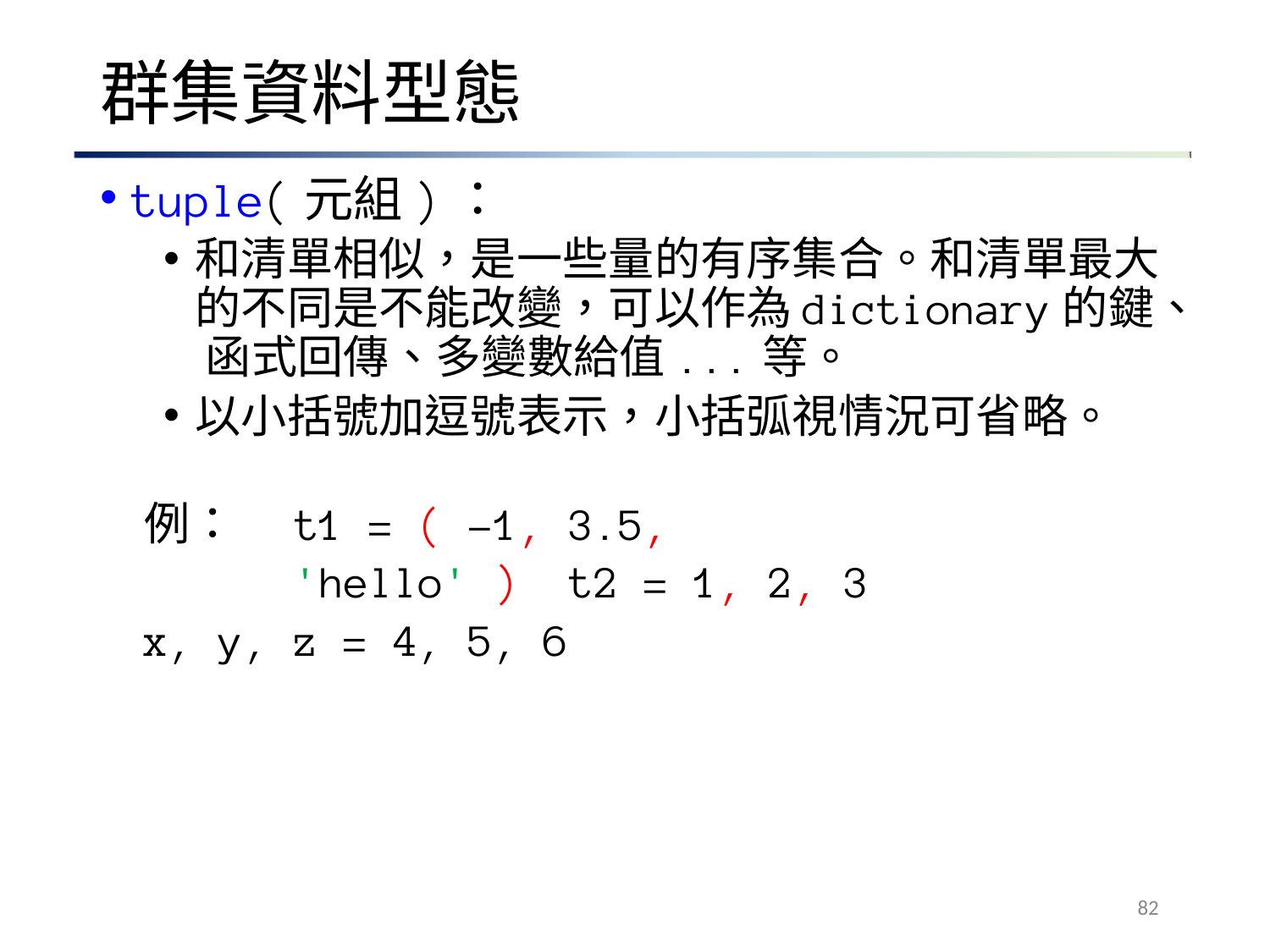

# 群集資料型態
tuple(元組)：
和清單相似，是一些量的有序集合。和清單最大 的不同是不能改變，可以作為dictionary的鍵、 函式回傳、多變數給值...等。
以小括號加逗號表示，小括弧視情況可省略。

例：	t1 = ( -1, 3.5, 'hello' )  t2 = 1, 2, 3
x, y, z = 4, 5, 6
82